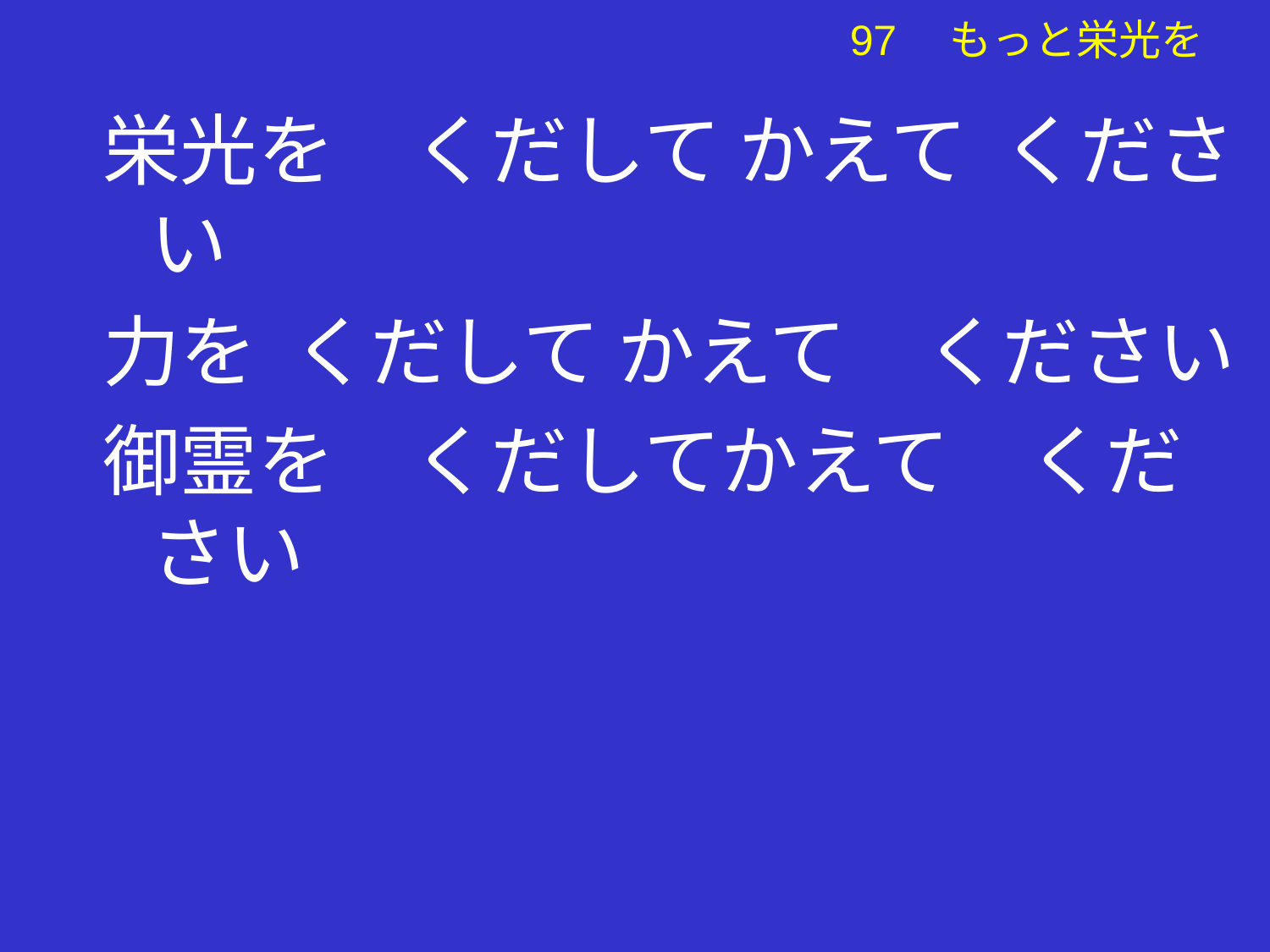

栄光を　くだして かえて  ください
力を  くだして かえて　ください
御霊を　くだしてかえて　ください

# 97　もっと栄光を